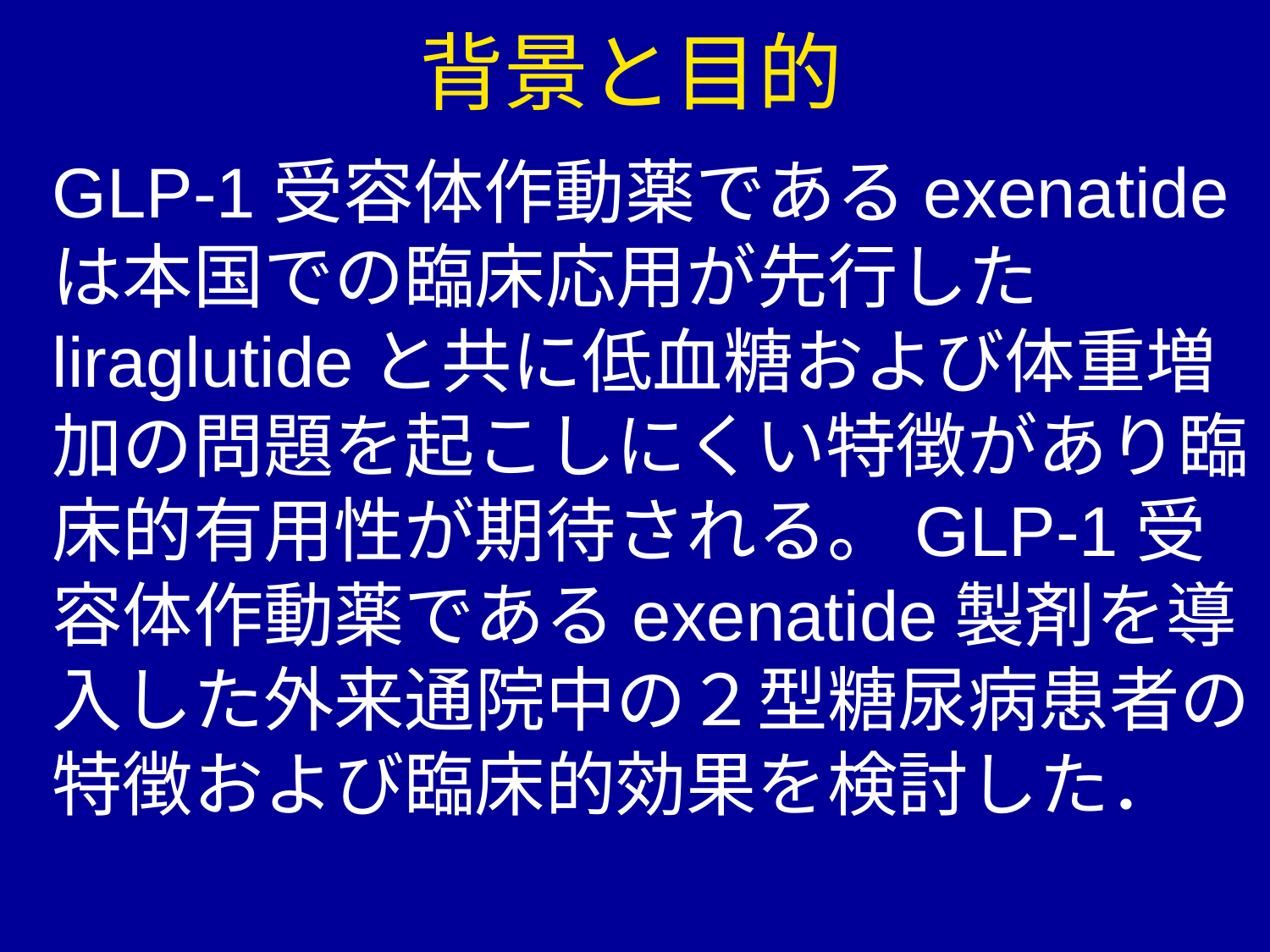

# 背景と目的
GLP-1受容体作動薬であるexenatideは本国での臨床応用が先行したliraglutideと共に低血糖および体重増加の問題を起こしにくい特徴があり臨床的有用性が期待される。GLP-1受容体作動薬であるexenatide製剤を導入した外来通院中の２型糖尿病患者の特徴および臨床的効果を検討した．